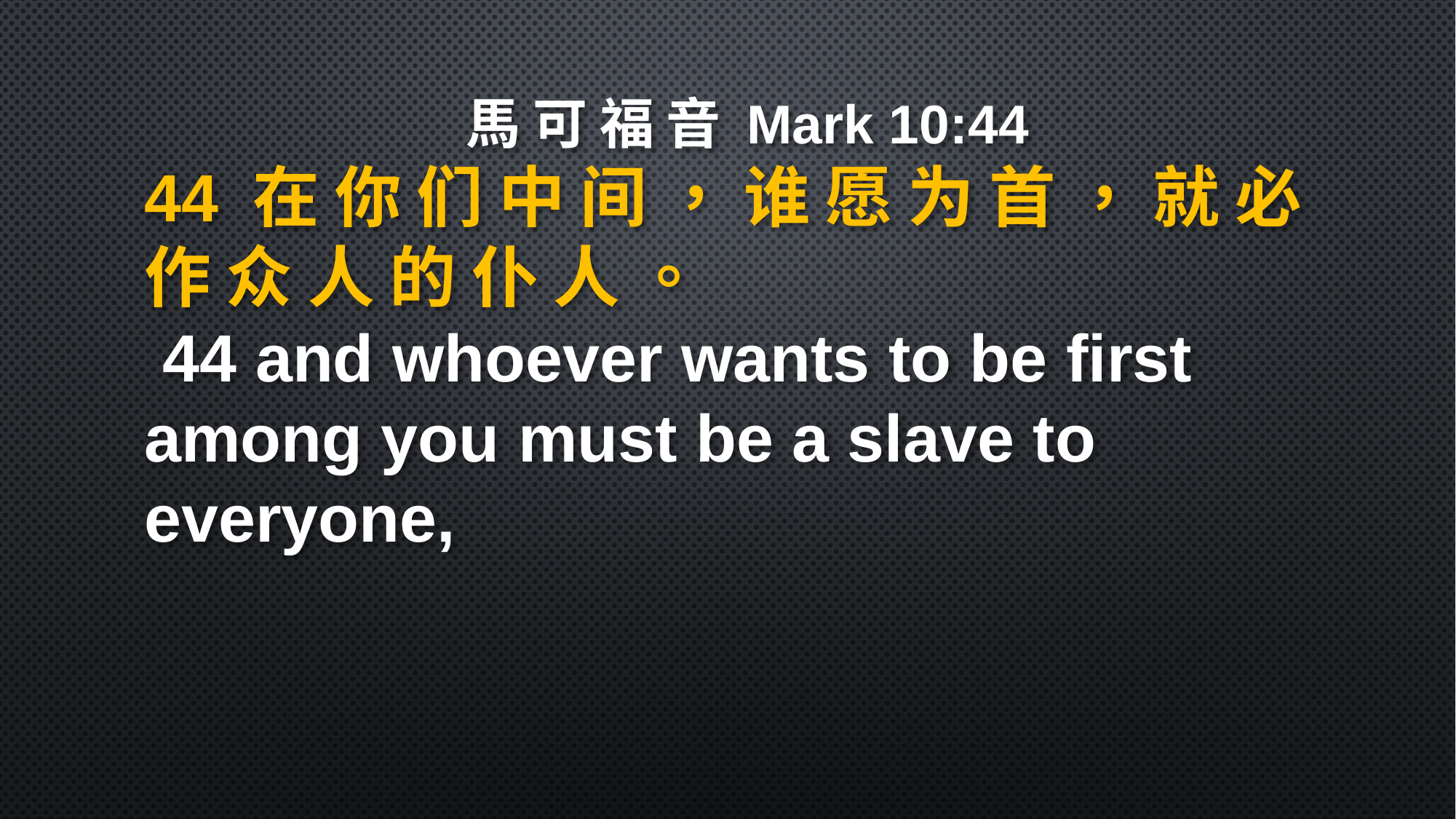

馬 可 福 音 Mark 10:44
44 在 你 们 中 间 ， 谁 愿 为 首 ， 就 必 作 众 人 的 仆 人 。
 44 and whoever wants to be first among you must be a slave to everyone,